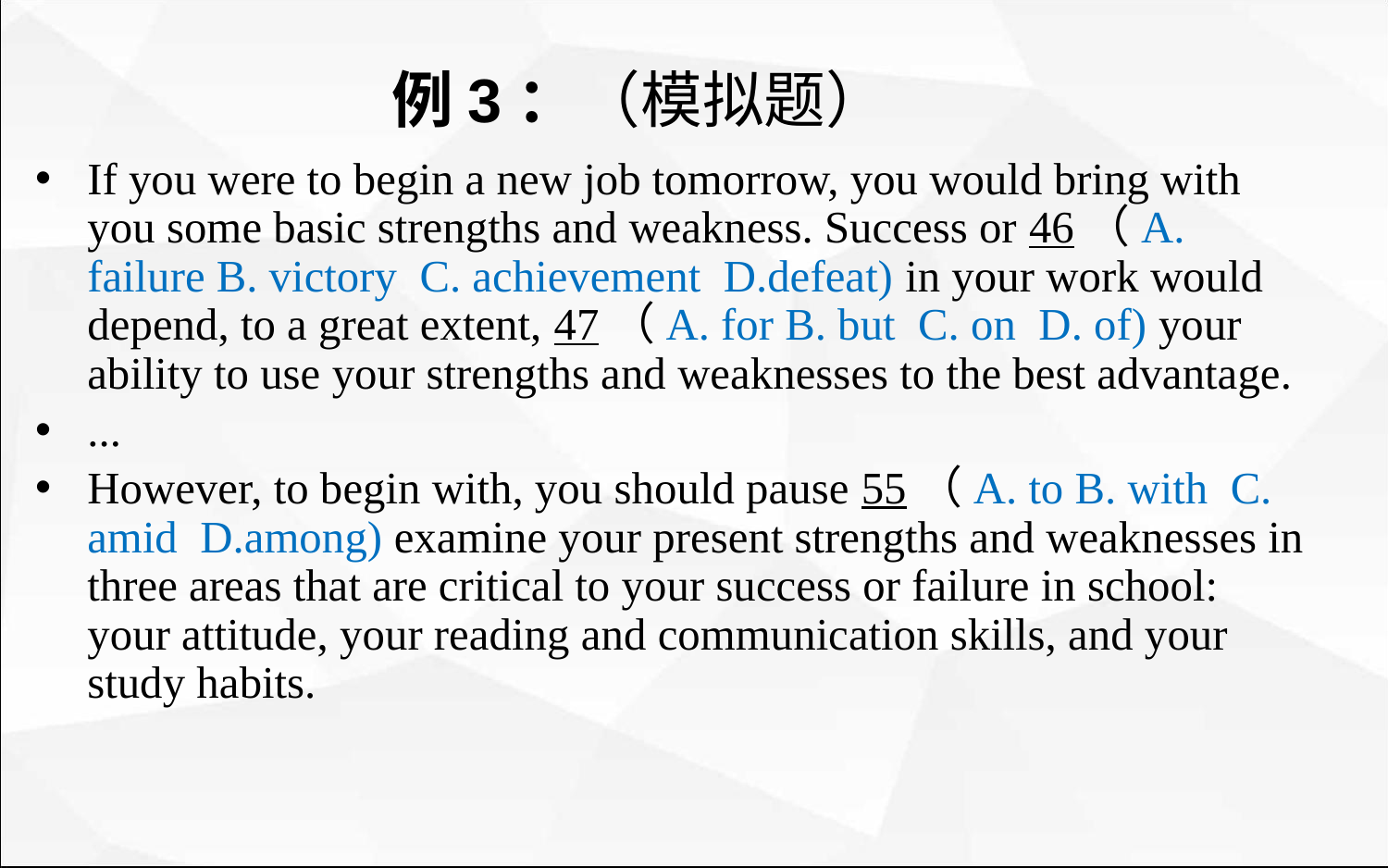

例3：（模拟题）
If you were to begin a new job tomorrow, you would bring with you some basic strengths and weakness. Success or 46（A. failure B. victory  C. achievement  D.defeat) in your work would depend, to a great extent, 47（A. for B. but  C. on  D. of) your ability to use your strengths and weaknesses to the best advantage.
...
However, to begin with, you should pause 55（A. to B. with  C. amid  D.among) examine your present strengths and weaknesses in three areas that are critical to your success or failure in school: your attitude, your reading and communication skills, and your study habits.